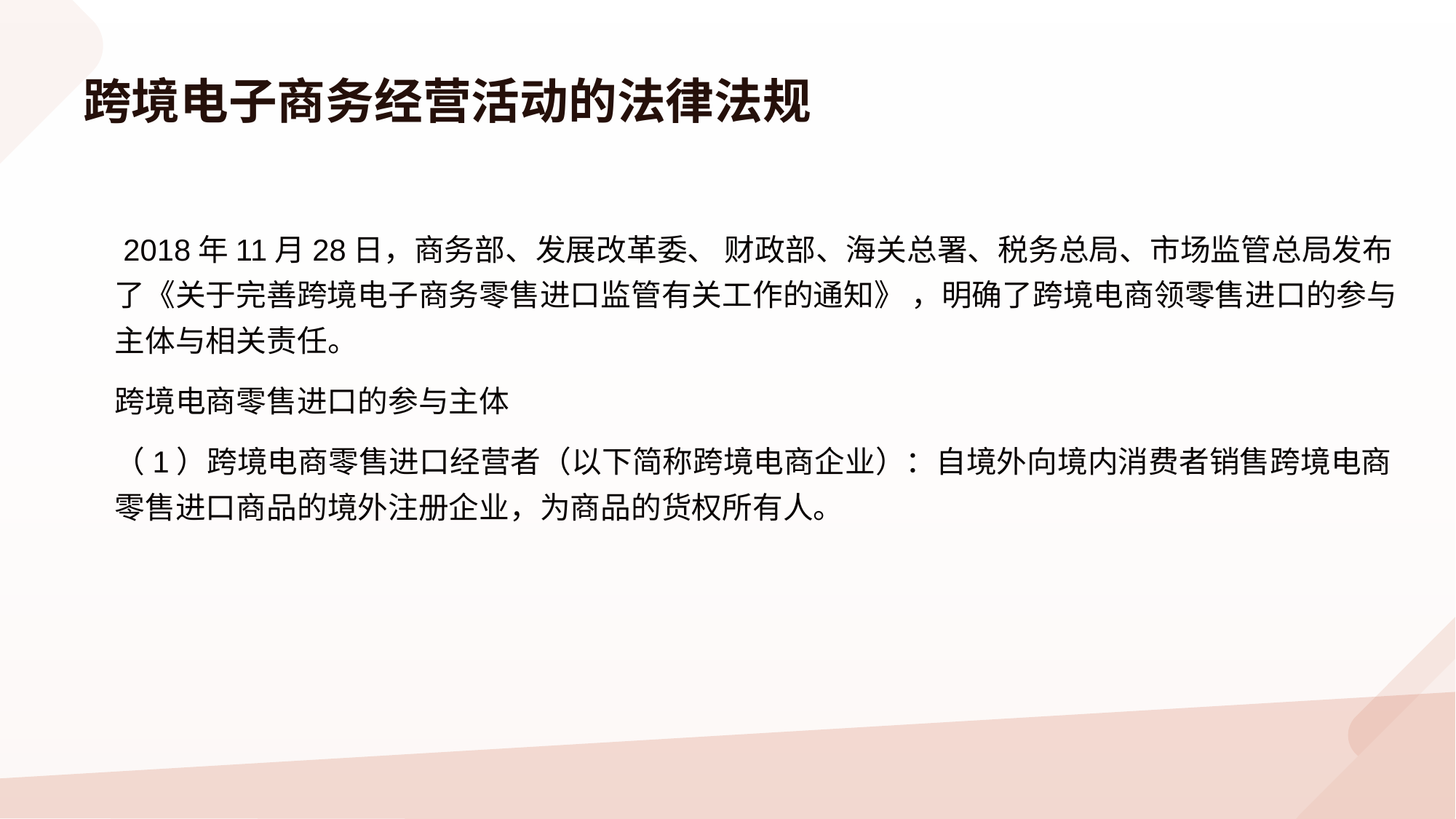

# 跨境电子商务经营活动的法律法规
 2018年11月28日，商务部、发展改革委、 财政部、海关总署、税务总局、市场监管总局发布了《关于完善跨境电子商务零售进口监管有关工作的通知》 ，明确了跨境电商领零售进口的参与主体与相关责任。
跨境电商零售进口的参与主体
（1）跨境电商零售进口经营者（以下简称跨境电商企业）：自境外向境内消费者销售跨境电商零售进口商品的境外注册企业，为商品的货权所有人。